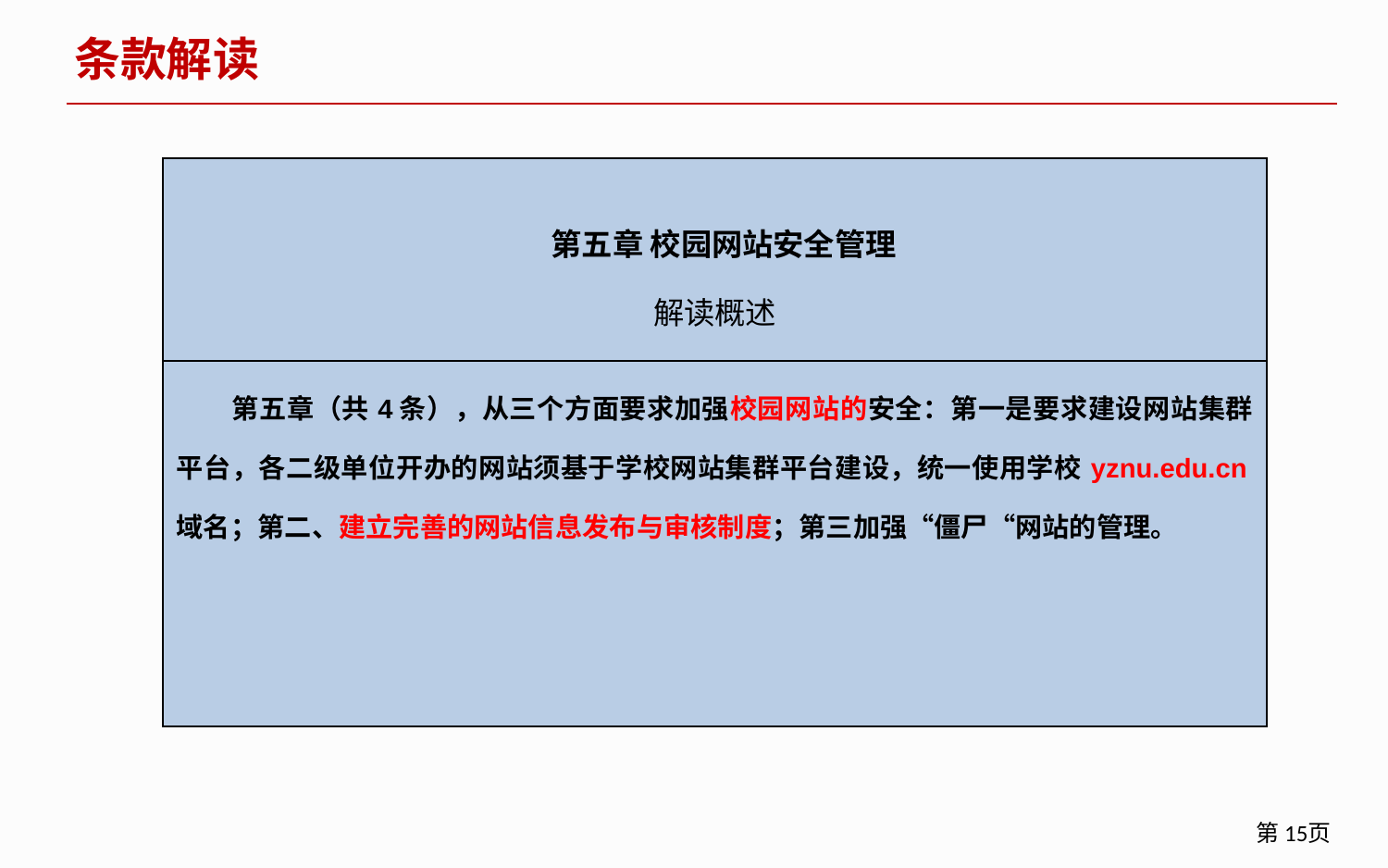

条款解读
| 第五章 校园网站安全管理 解读概述 |
| --- |
| 第五章（共4条），从三个方面要求加强校园网站的安全：第一是要求建设网站集群平台，各二级单位开办的网站须基于学校网站集群平台建设，统一使用学校yznu.edu.cn域名；第二、建立完善的网站信息发布与审核制度；第三加强“僵尸“网站的管理。 |